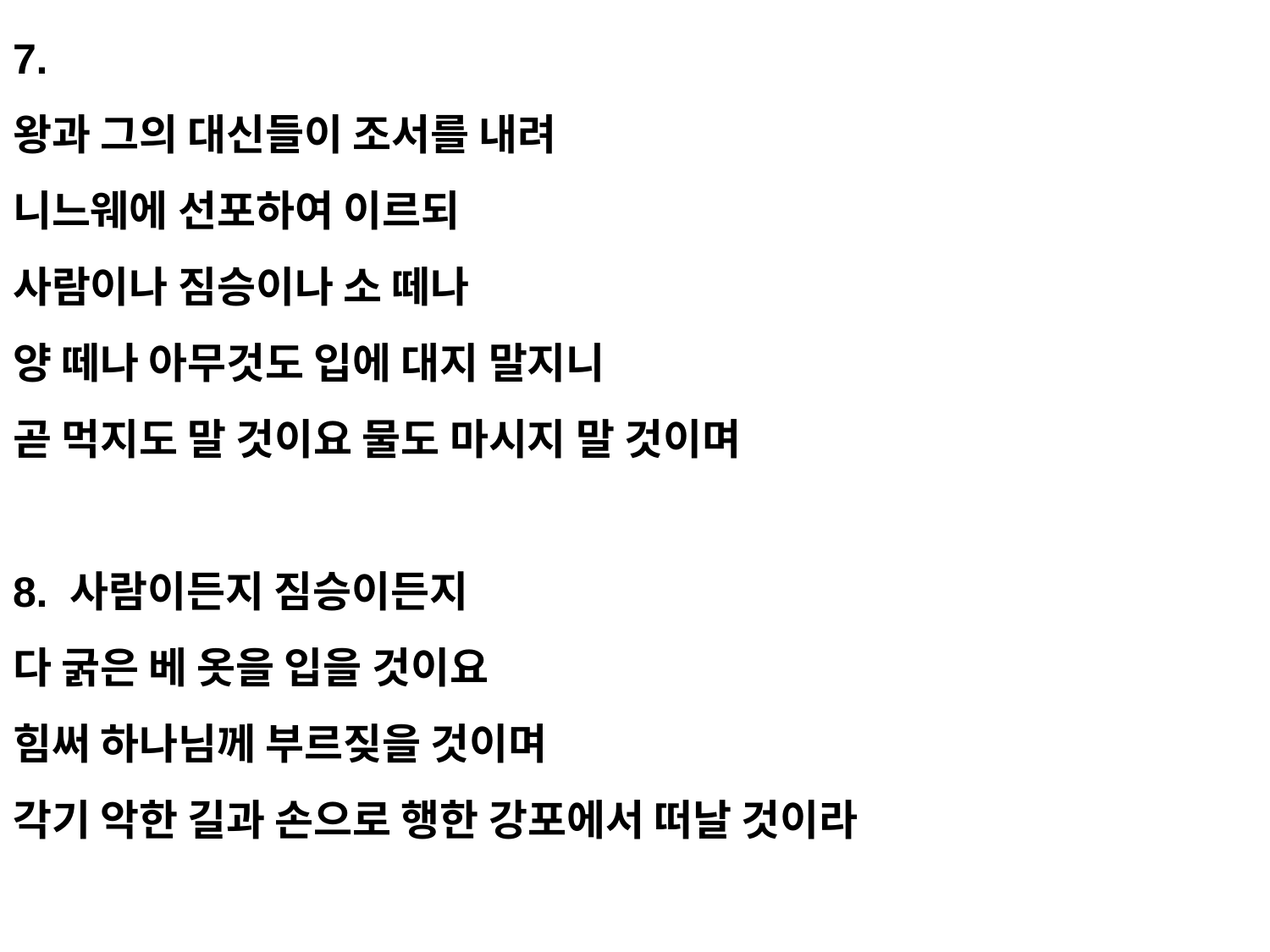

7.
왕과 그의 대신들이 조서를 내려
니느웨에 선포하여 이르되
사람이나 짐승이나 소 떼나
양 떼나 아무것도 입에 대지 말지니
곧 먹지도 말 것이요 물도 마시지 말 것이며

8. 사람이든지 짐승이든지
다 굵은 베 옷을 입을 것이요
힘써 하나님께 부르짖을 것이며
각기 악한 길과 손으로 행한 강포에서 떠날 것이라

#